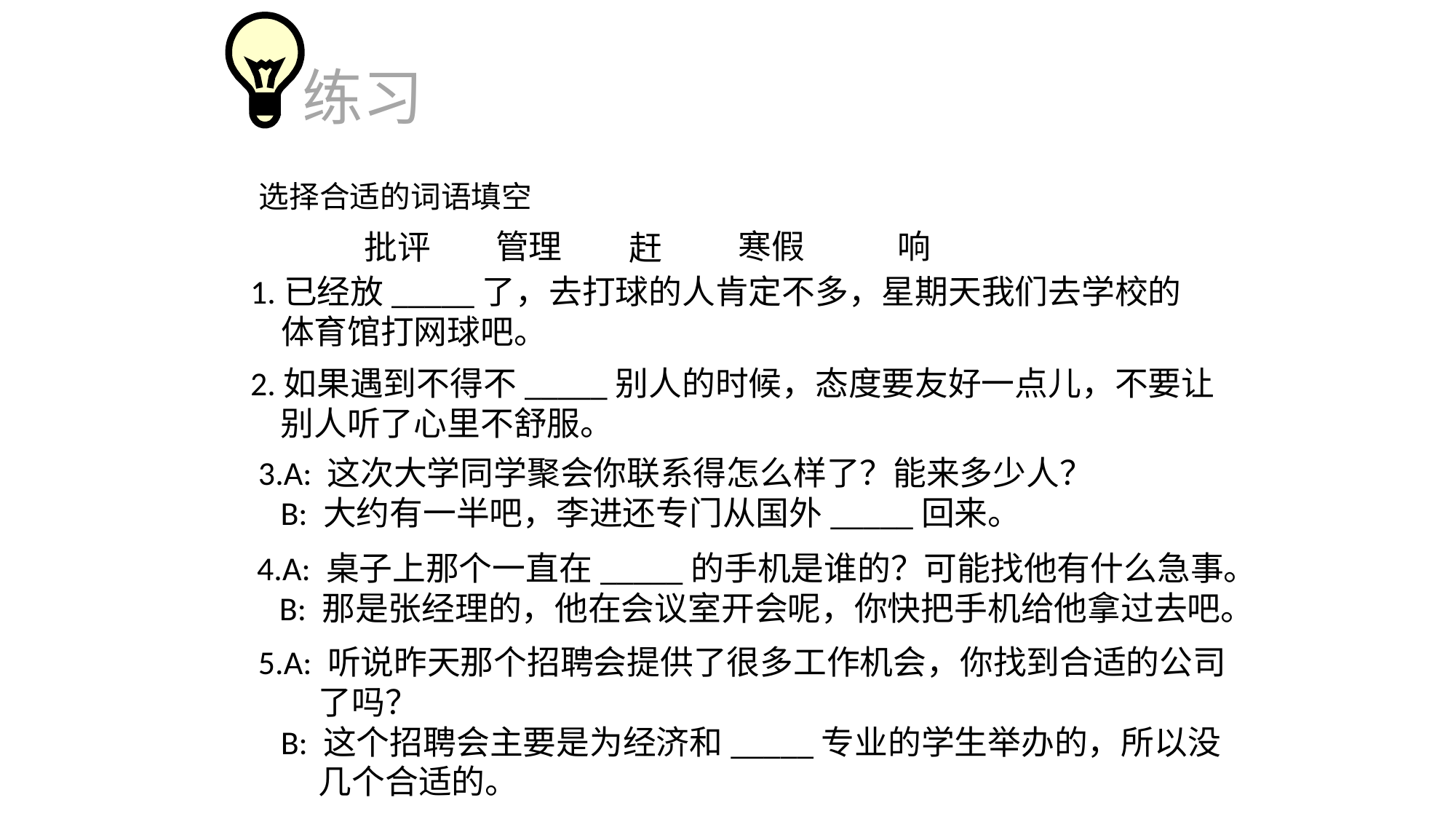

练习
选择合适的词语填空
管理
寒假
响
批评
赶
1.已经放_____了，去打球的人肯定不多，星期天我们去学校的
   体育馆打网球吧。
2.如果遇到不得不_____别人的时候，态度要友好一点儿，不要让
   别人听了心里不舒服。
3.A: 这次大学同学聚会你联系得怎么样了？能来多少人？
   B: 大约有一半吧，李进还专门从国外_____回来。
4.A: 桌子上那个一直在_____的手机是谁的？可能找他有什么急事。
   B: 那是张经理的，他在会议室开会呢，你快把手机给他拿过去吧。
5.A: 听说昨天那个招聘会提供了很多工作机会，你找到合适的公司
       了吗？
   B: 这个招聘会主要是为经济和_____专业的学生举办的，所以没
       几个合适的。